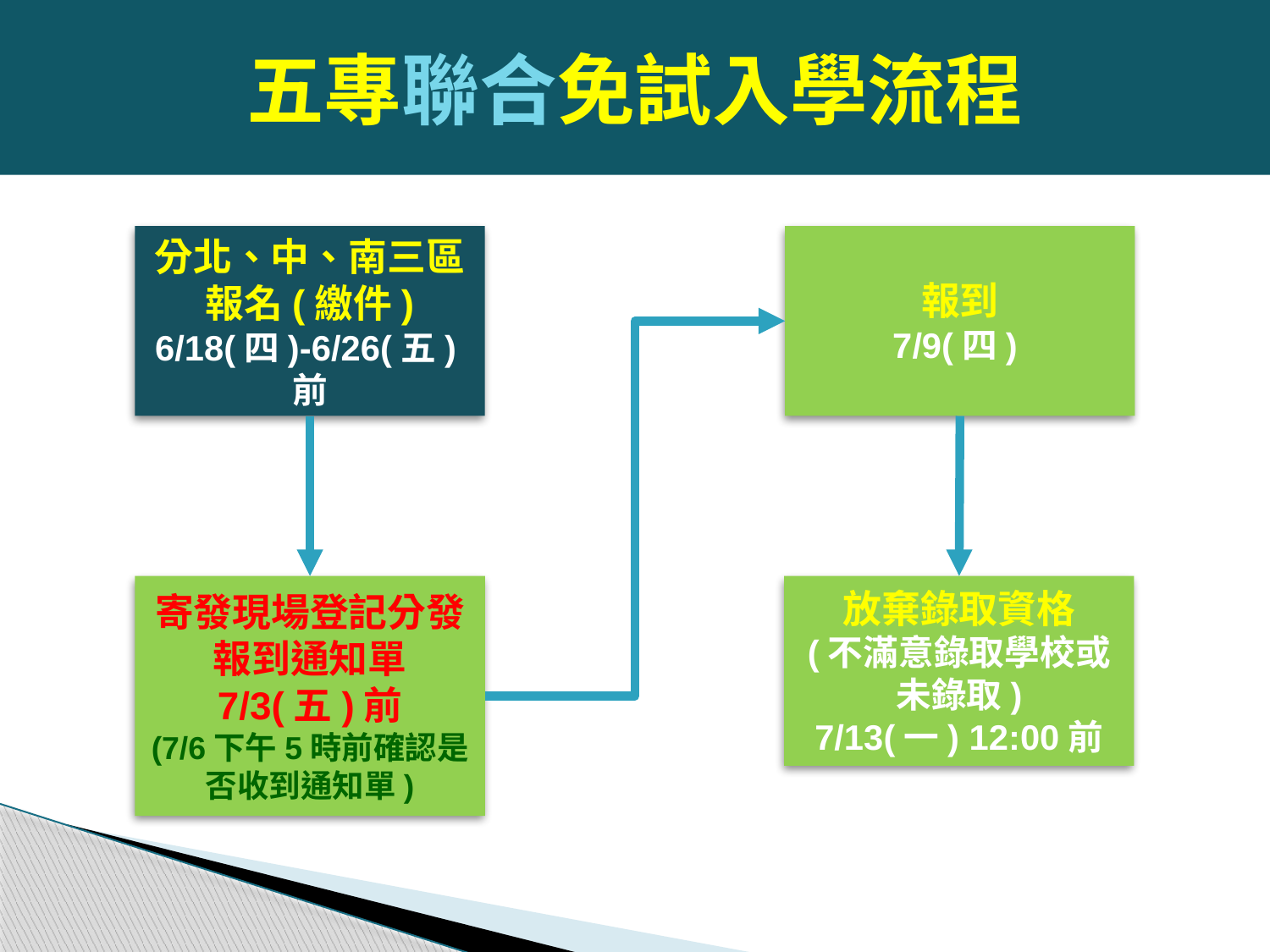

五專聯合免試入學流程
#
分北、中、南三區
報名(繳件)
6/18(四)-6/26(五)前
報到
7/9(四)
寄發現場登記分發報到通知單
7/3(五)前
(7/6下午5時前確認是否收到通知單)
放棄錄取資格
(不滿意錄取學校或未錄取)
7/13(一) 12:00前